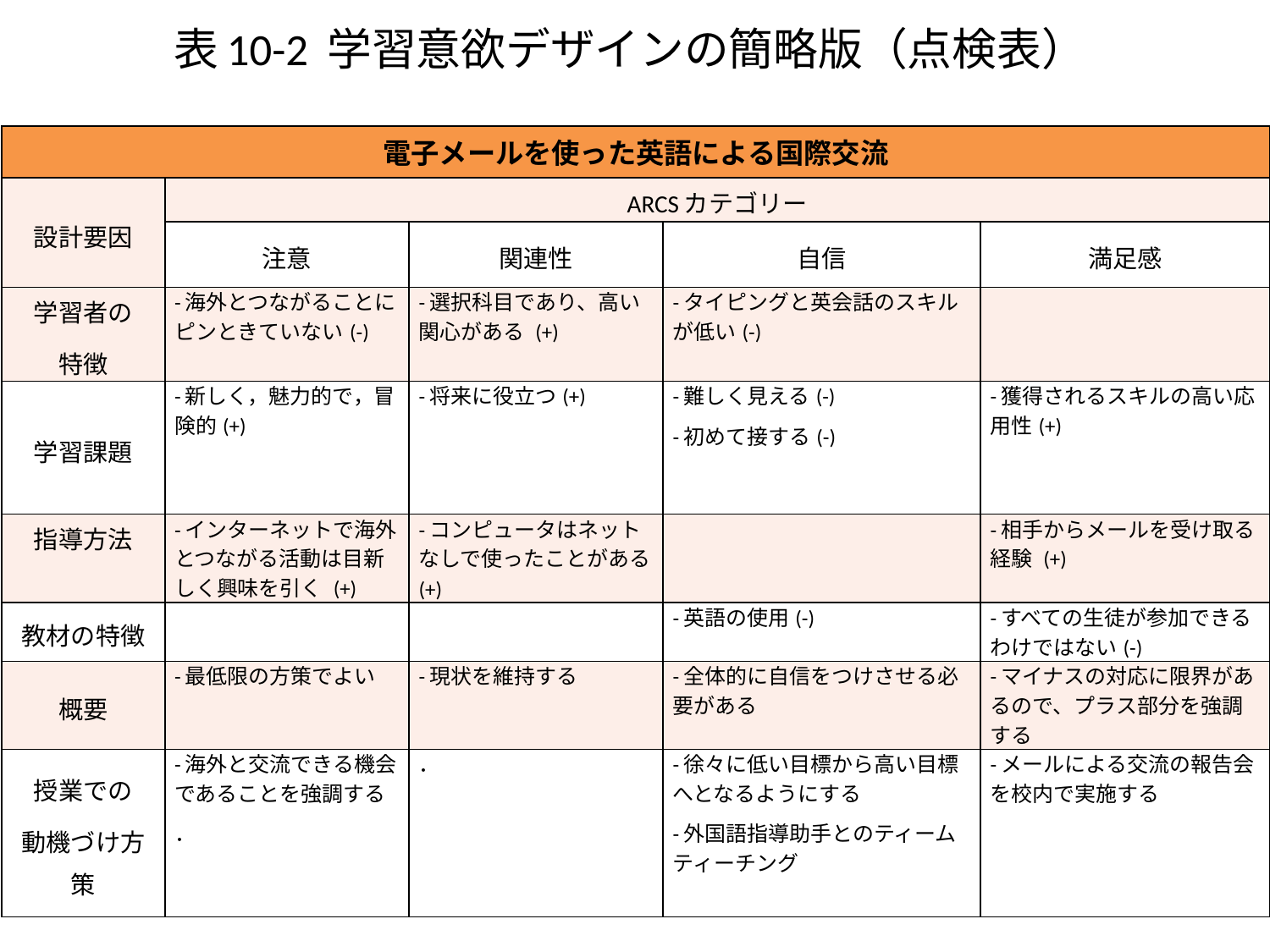

# 表10-2 学習意欲デザインの簡略版（点検表）
| 電子メールを使った英語による国際交流 |  |  |  |  |
| --- | --- | --- | --- | --- |
| 設計要因 | ARCSカテゴリー |  |  |  |
|  | 注意 | 関連性 | 自信 | 満足感 |
| 学習者の 特徴 | -海外とつながることにピンときていない(-) | -選択科目であり、高い関心がある (+) | -タイピングと英会話のスキルが低い(-) |  |
| 学習課題 | -新しく，魅力的で，冒険的(+) | -将来に役立つ(+) | -難しく見える(-) -初めて接する(-) | -獲得されるスキルの高い応用性(+) |
| 指導方法 | -インターネットで海外とつながる活動は目新しく興味を引く (+) | -コンピュータはネットなしで使ったことがある (+) |  | -相手からメールを受け取る経験 (+) |
| 教材の特徴 |  |  | -英語の使用(-) | -すべての生徒が参加できるわけではない(-) |
| 概要 | -最低限の方策でよい | -現状を維持する | -全体的に自信をつけさせる必要がある | -マイナスの対応に限界があるので、プラス部分を強調する |
| 授業での 動機づけ方策 | -海外と交流できる機会であることを強調する ． | ． | -徐々に低い目標から高い目標へとなるようにする -外国語指導助手とのティームティーチング | -メールによる交流の報告会を校内で実施する |